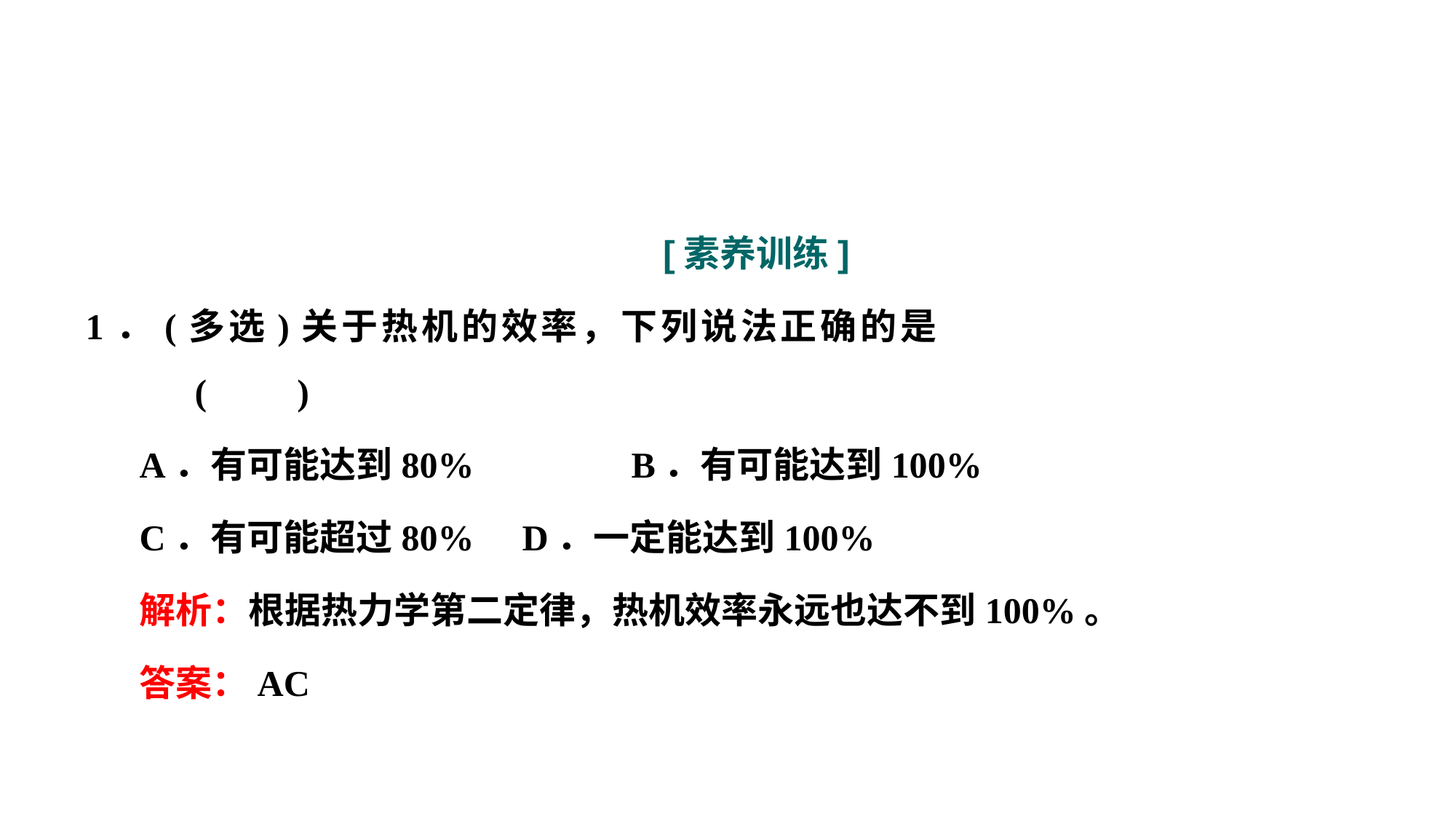

[素养训练]
1．(多选)关于热机的效率，下列说法正确的是					(　　)
A．有可能达到80%　　　	B．有可能达到100%
C．有可能超过80% 	D．一定能达到100%
解析：根据热力学第二定律，热机效率永远也达不到100%。
答案：AC